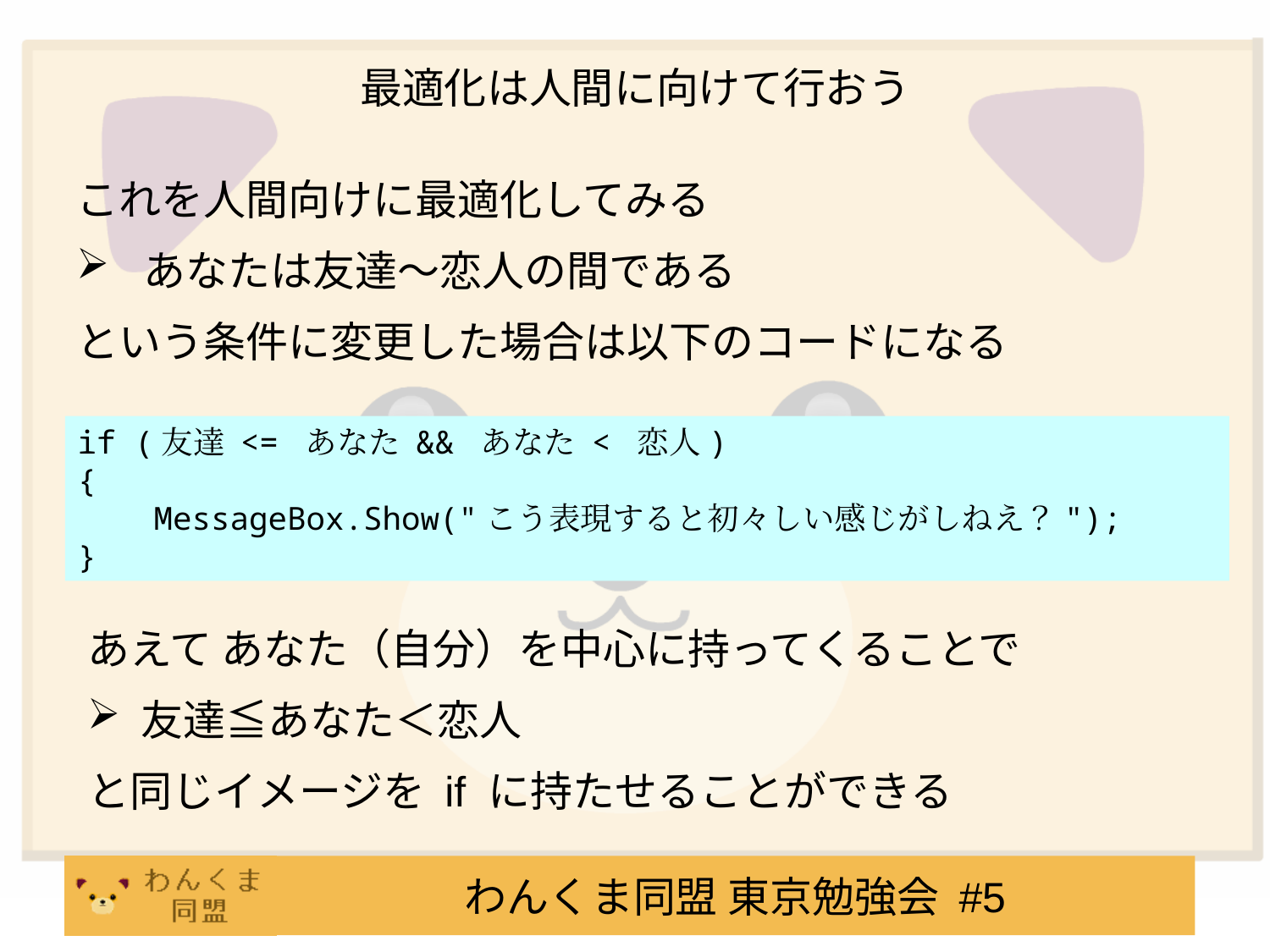

# 最適化は人間に向けて行おう
これを人間向けに最適化してみる
 あなたは友達～恋人の間である
という条件に変更した場合は以下のコードになる
if (友達 <= あなた && あなた < 恋人)
{
    MessageBox.Show("こう表現すると初々しい感じがしねえ？");
}
あえて あなた（自分）を中心に持ってくることで
 友達≦あなた＜恋人
と同じイメージを if に持たせることができる